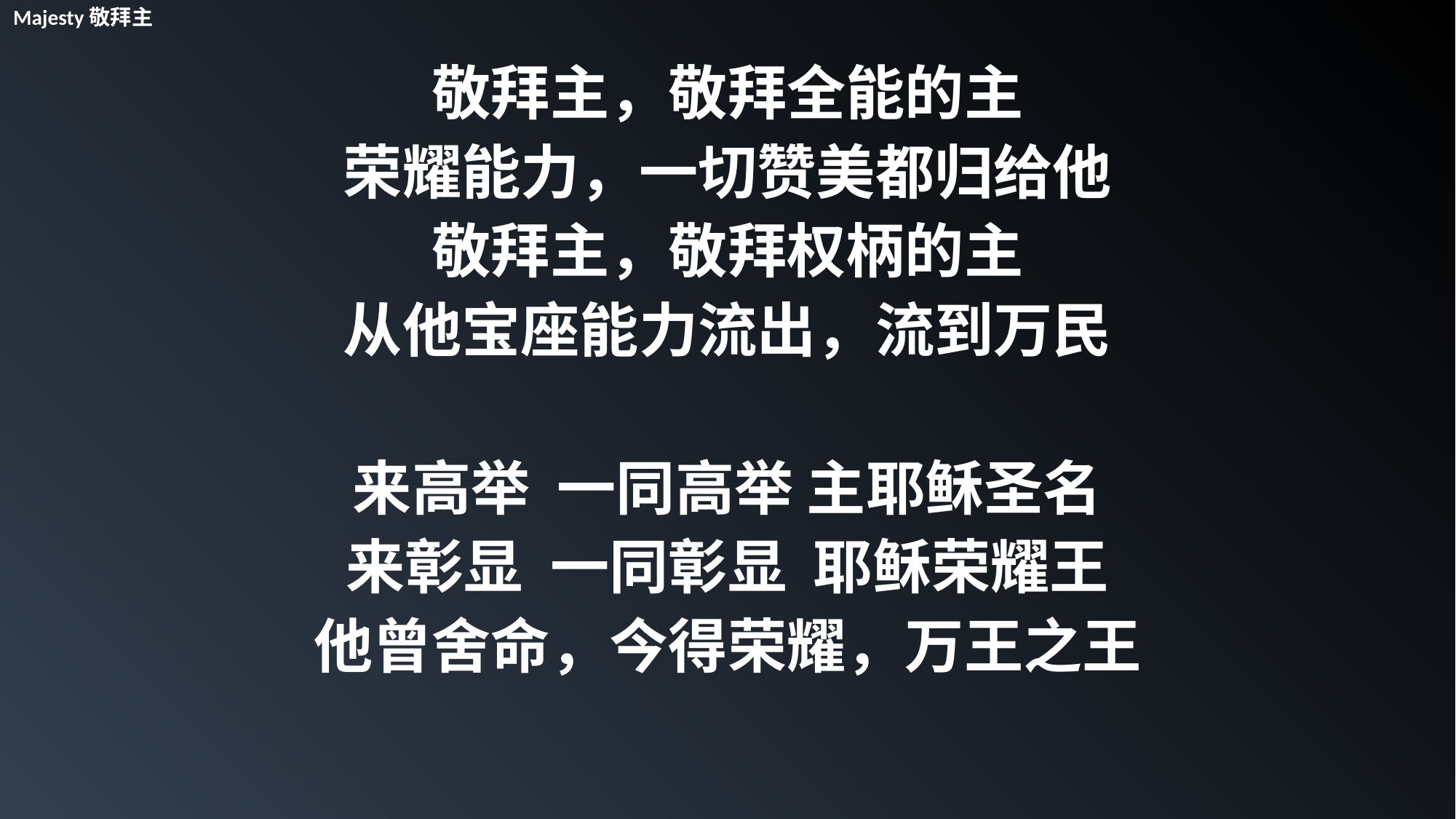

Majesty敬拜主
敬拜主，敬拜全能的主
荣耀能力，一切赞美都归给他
敬拜主，敬拜权柄的主
从他宝座能力流出，流到万民

来高举  一同高举 主耶稣圣名
来彰显  一同彰显  耶稣荣耀王
他曾舍命，今得荣耀，万王之王